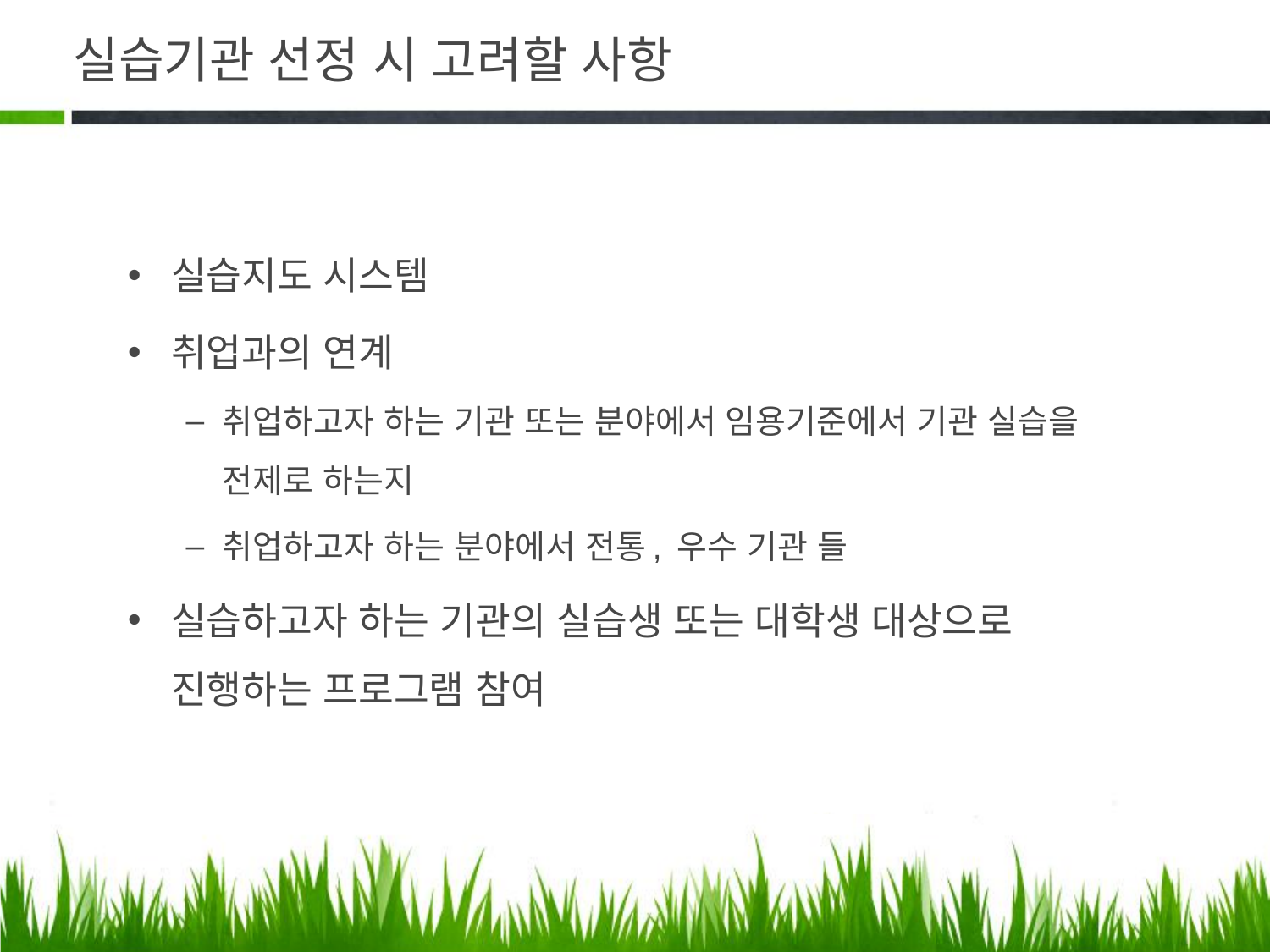

# 실습기관 선정 시 고려할 사항
실습지도 시스템
취업과의 연계
취업하고자 하는 기관 또는 분야에서 임용기준에서 기관 실습을 전제로 하는지
취업하고자 하는 분야에서 전통, 우수 기관 들
실습하고자 하는 기관의 실습생 또는 대학생 대상으로 진행하는 프로그램 참여